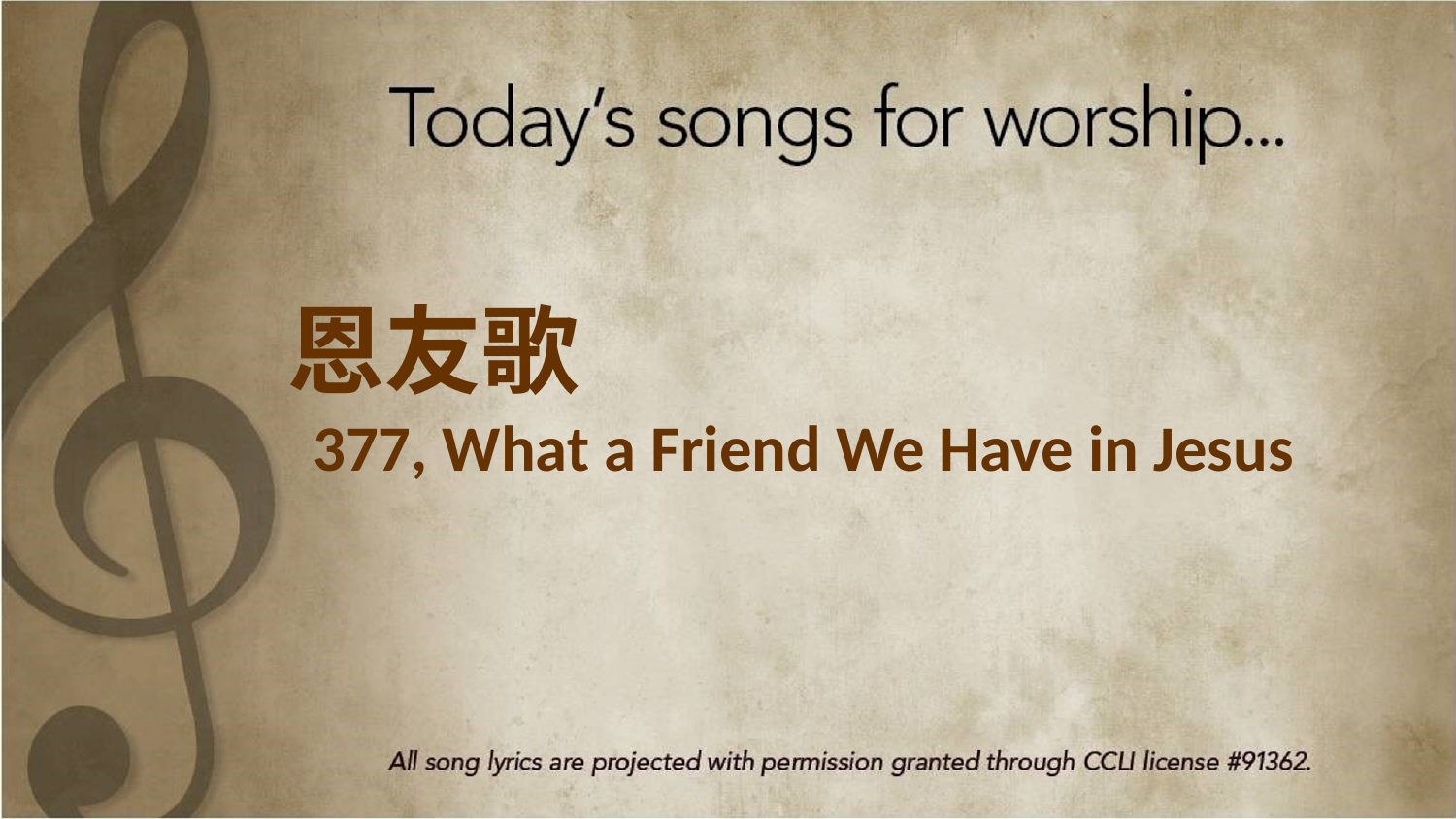

恩友歌
377, What a Friend We Have in Jesus